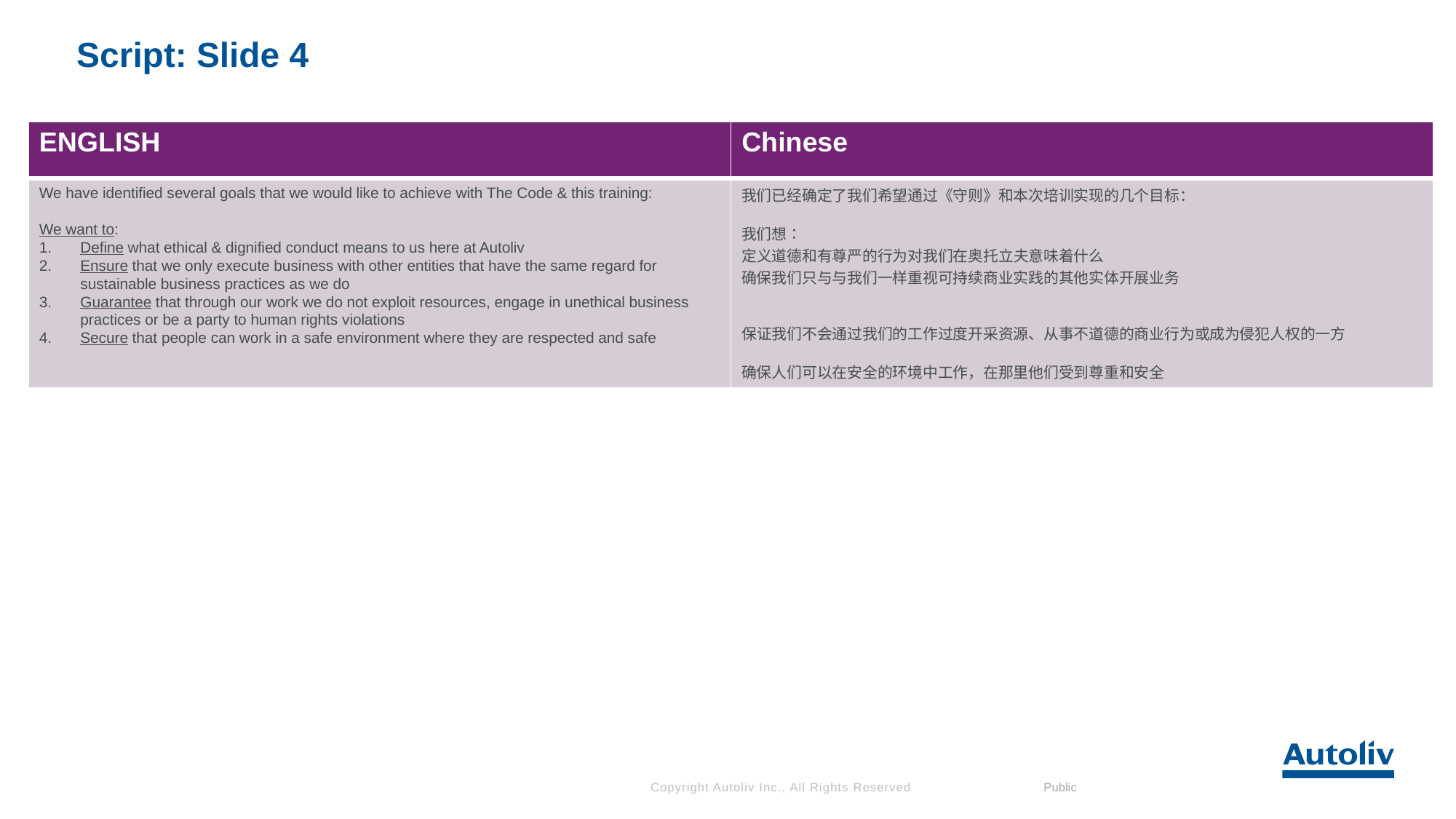

# Script: Slide 4
| ENGLISH | Chinese |
| --- | --- |
| We have identified several goals that we would like to achieve with The Code & this training:   We want to: Define what ethical & dignified conduct means to us here at Autoliv Ensure that we only execute business with other entities that have the same regard for sustainable business practices as we do Guarantee that through our work we do not exploit resources, engage in unethical business practices or be a party to human rights violations Secure that people can work in a safe environment where they are respected and safe | 我们已经确定了我们希望通过《守则》和本次培训实现的几个目标： 我们想： 定义道德和有尊严的行为对我们在奥托立夫意味着什么 确保我们只与与我们一样重视可持续商业实践的其他实体开展业务 保证我们不会通过我们的工作过度开采资源、从事不道德的商业行为或成为侵犯人权的一方 确保人们可以在安全的环境中工作，在那里他们受到尊重和安全 |